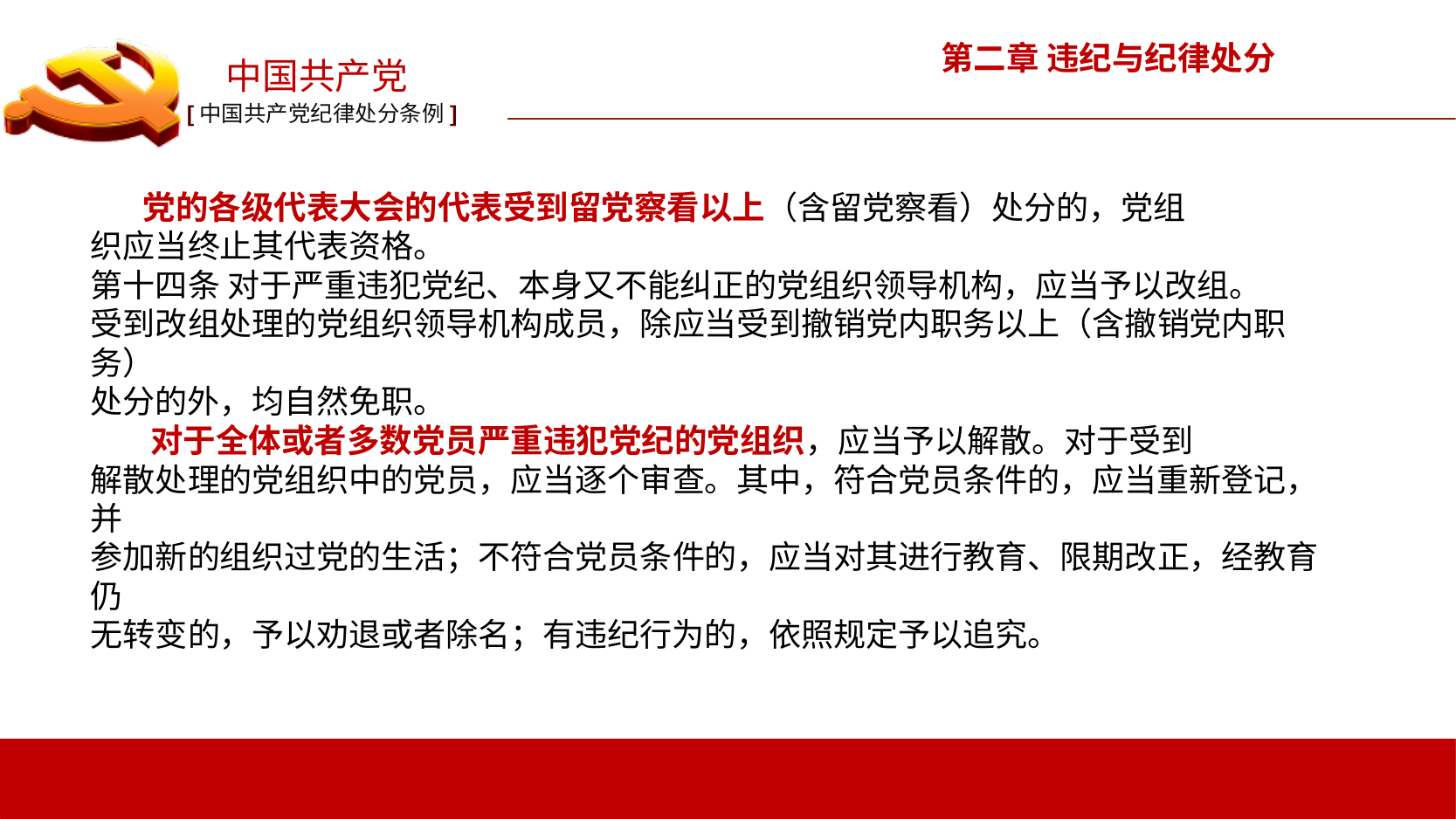

第二章 违纪与纪律处分
      党的各级代表大会的代表受到留党察看以上（含留党察看）处分的，党组
织应当终止其代表资格。
第十四条 对于严重违犯党纪、本身又不能纠正的党组织领导机构，应当予以改组。
受到改组处理的党组织领导机构成员，除应当受到撤销党内职务以上（含撤销党内职务）
处分的外，均自然免职。
       对于全体或者多数党员严重违犯党纪的党组织，应当予以解散。对于受到
解散处理的党组织中的党员，应当逐个审查。其中，符合党员条件的，应当重新登记，并
参加新的组织过党的生活；不符合党员条件的，应当对其进行教育、限期改正，经教育仍
无转变的，予以劝退或者除名；有违纪行为的，依照规定予以追究。